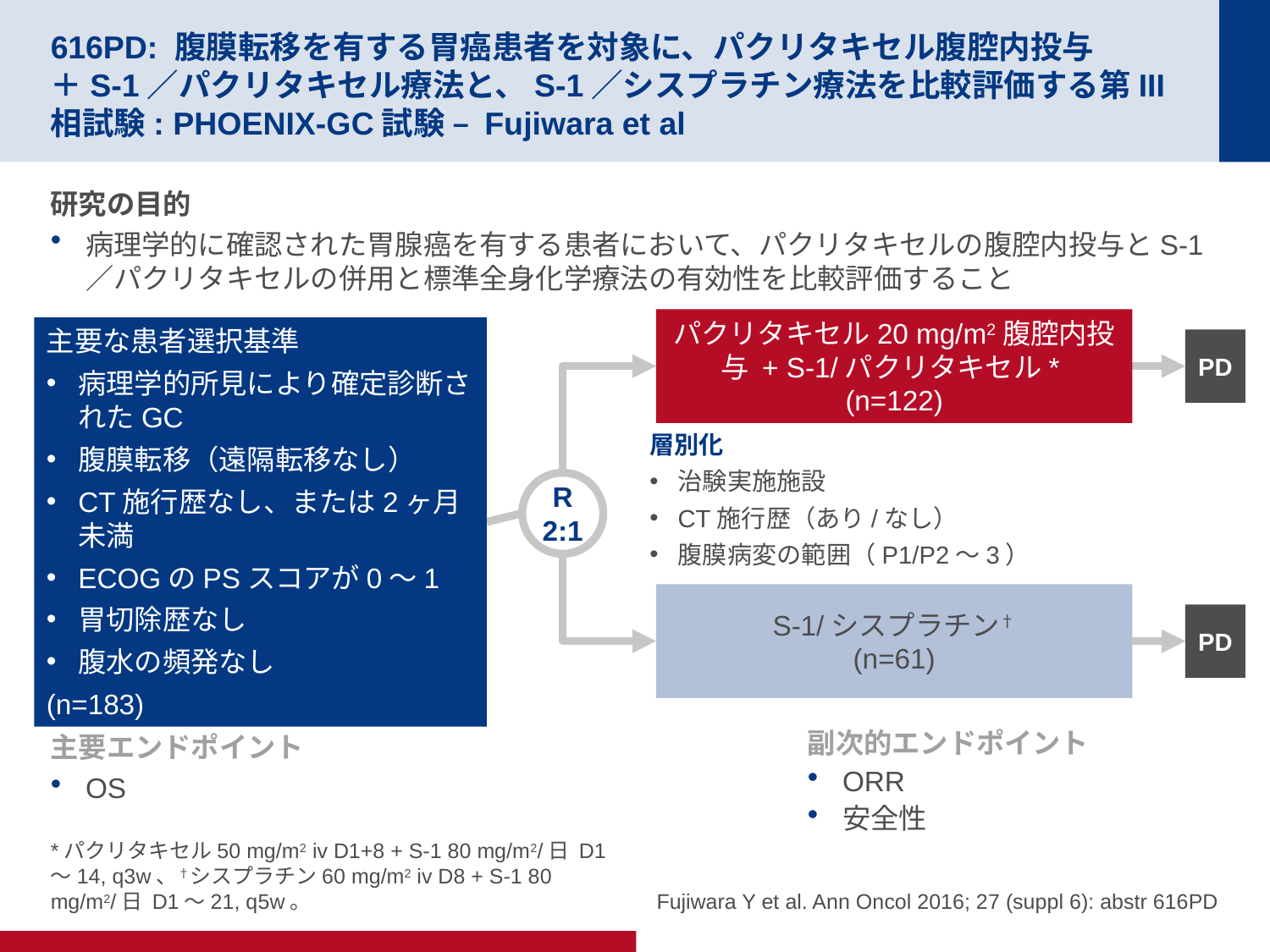

# 616PD: 腹膜転移を有する胃癌患者を対象に、パクリタキセル腹腔内投与 ＋S-1／パクリタキセル療法と、S-1／シスプラチン療法を比較評価する第III相試験: PHOENIX-GC試験 – Fujiwara et al
研究の目的
病理学的に確認された胃腺癌を有する患者において、パクリタキセルの腹腔内投与とS-1／パクリタキセルの併用と標準全身化学療法の有効性を比較評価すること
パクリタキセル20 mg/m2腹腔内投与 + S-1/パクリタキセル*
(n=122)
主要な患者選択基準
病理学的所見により確定診断されたGC
腹膜転移（遠隔転移なし）
CT施行歴なし、または2ヶ月未満
ECOGのPSスコアが0～1
胃切除歴なし
腹水の頻発なし
(n=183)
PD
層別化
治験実施施設
CT施行歴（あり/なし）
腹膜病変の範囲（P1/P2～3）
R
2:1
S-1/シスプラチン†
(n=61)
PD
主要エンドポイント
OS

副次的エンドポイント
ORR
安全性
*パクリタキセル50 mg/m2 iv D1+8 + S-1 80 mg/m2/日 D1～14, q3w、†シスプラチン60 mg/m2 iv D8 + S-1 80 mg/m2/日 D1～21, q5w。
Fujiwara Y et al. Ann Oncol 2016; 27 (suppl 6): abstr 616PD